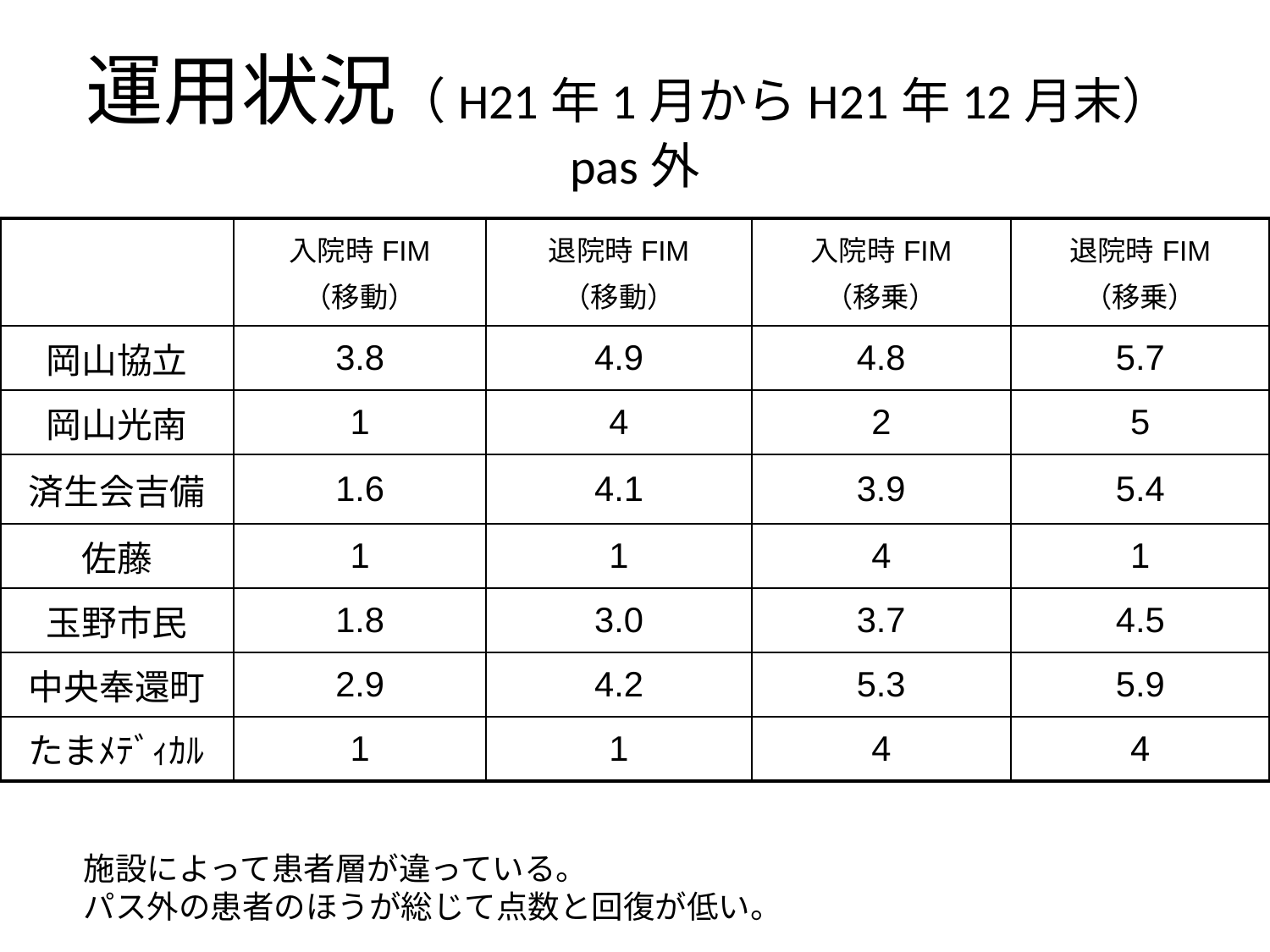

# 運用状況（H21年1月からH21年12月末）pas外
|  | 入院時FIM （移動） | 退院時FIM （移動） | 入院時FIM （移乗） | 退院時FIM （移乗） |
| --- | --- | --- | --- | --- |
| 岡山協立 | 3.8 | 4.9 | 4.8 | 5.7 |
| 岡山光南 | 1 | 4 | 2 | 5 |
| 済生会吉備 | 1.6 | 4.1 | 3.9 | 5.4 |
| 佐藤 | 1 | 1 | 4 | 1 |
| 玉野市民 | 1.8 | 3.0 | 3.7 | 4.5 |
| 中央奉還町 | 2.9 | 4.2 | 5.3 | 5.9 |
| たまﾒﾃﾞｨｶﾙ | 1 | 1 | 4 | 4 |
施設によって患者層が違っている。
パス外の患者のほうが総じて点数と回復が低い。